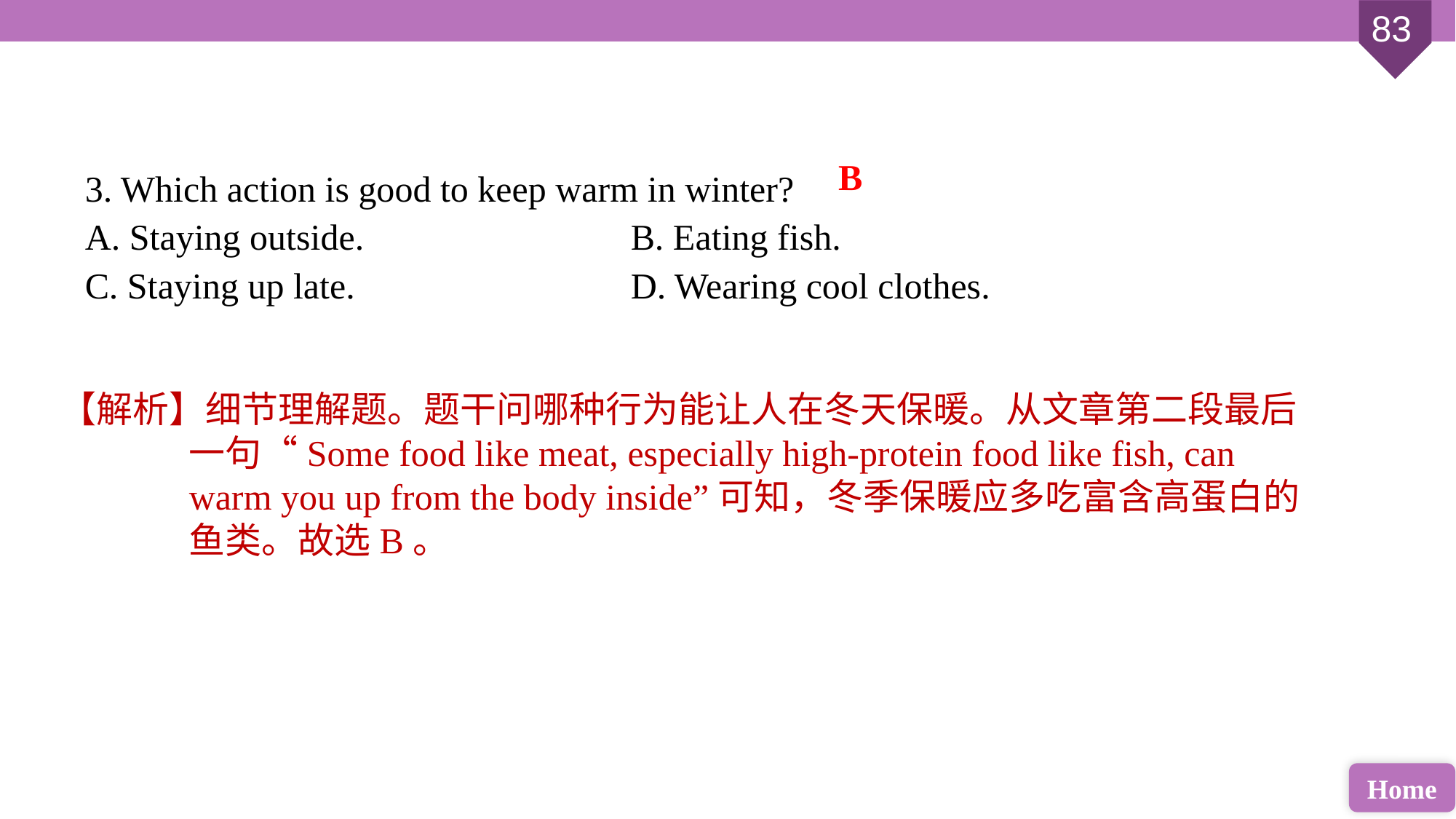

B
3. Which action is good to keep warm in winter?
A. Staying outside. 			B. Eating fish.
C. Staying up late. 			D. Wearing cool clothes.
【解析】细节理解题。题干问哪种行为能让人在冬天保暖。从文章第二段最后一句“Some food like meat, especially high-protein food like fish, can warm you up from the body inside”可知，冬季保暖应多吃富含高蛋白的鱼类。故选B。